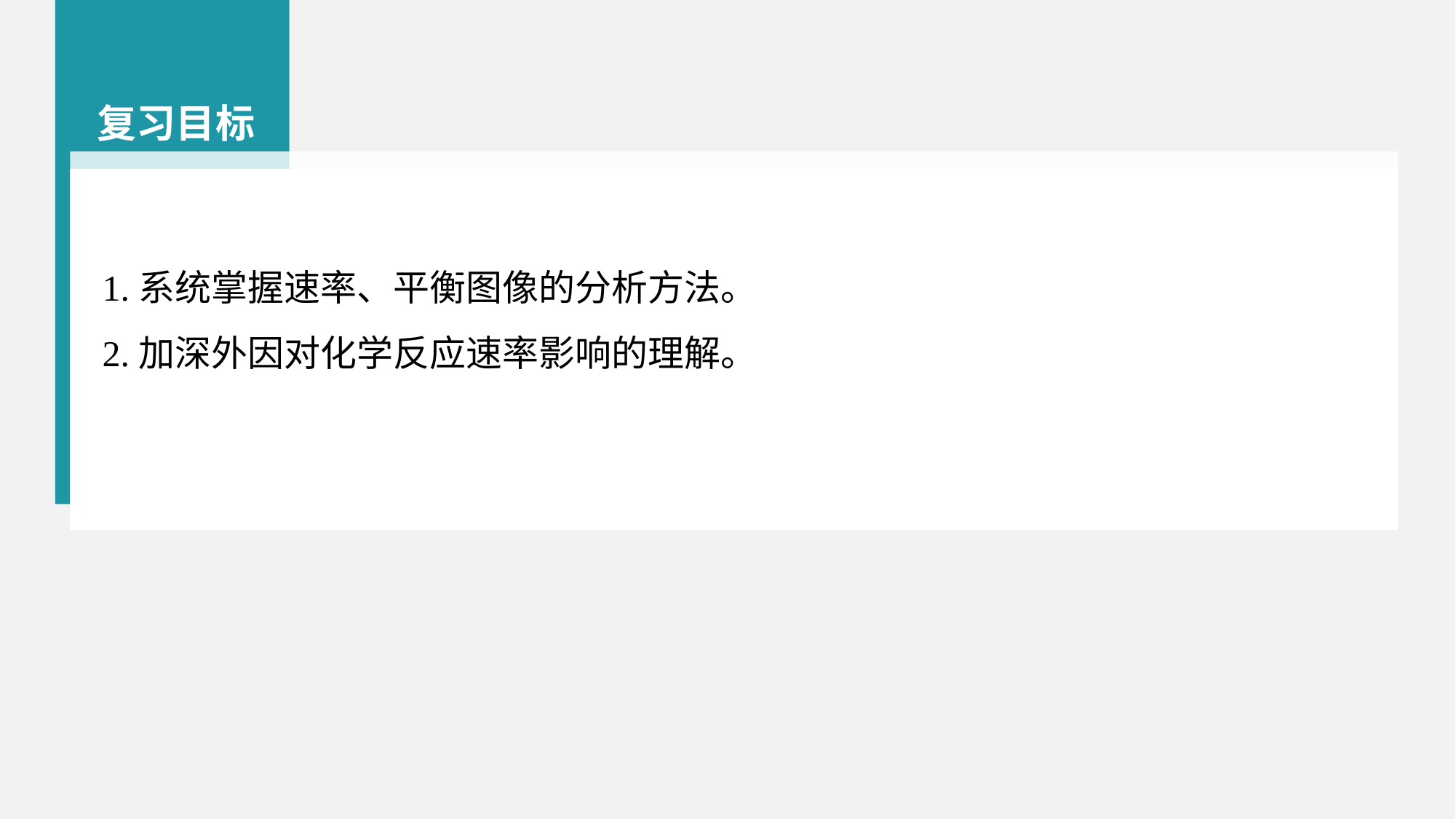

复习目标

1.系统掌握速率、平衡图像的分析方法。
2.加深外因对化学反应速率影响的理解。